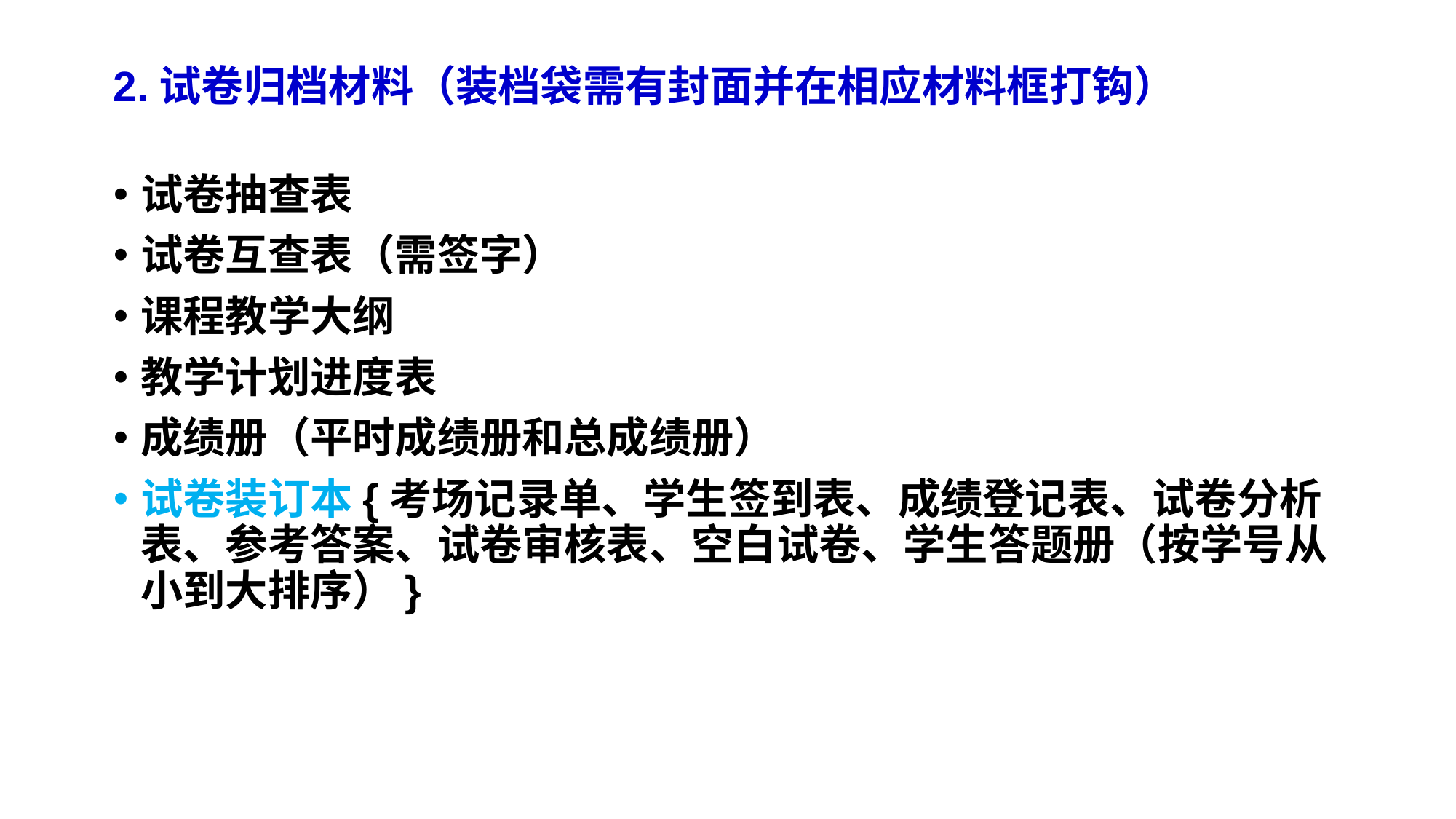

2.试卷归档材料（装档袋需有封面并在相应材料框打钩）
试卷抽查表
试卷互查表（需签字）
课程教学大纲
教学计划进度表
成绩册（平时成绩册和总成绩册）
试卷装订本{考场记录单、学生签到表、成绩登记表、试卷分析表、参考答案、试卷审核表、空白试卷、学生答题册（按学号从小到大排序）}